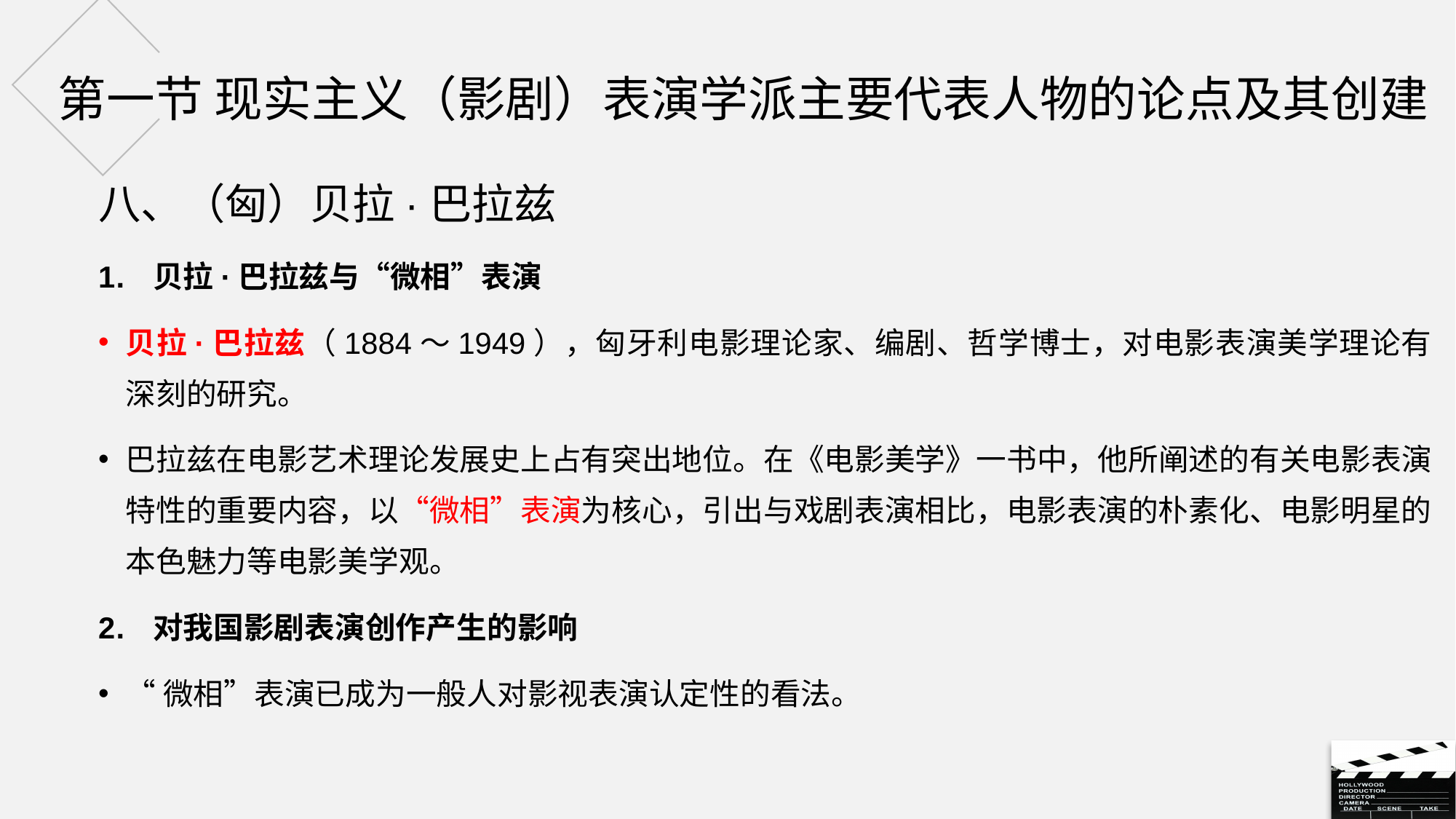

# 第一节 现实主义（影剧）表演学派主要代表人物的论点及其创建
八、（匈）贝拉·巴拉兹
贝拉·巴拉兹与“微相”表演
贝拉·巴拉兹（1884～1949），匈牙利电影理论家、编剧、哲学博士，对电影表演美学理论有深刻的研究。
巴拉兹在电影艺术理论发展史上占有突出地位。在《电影美学》一书中，他所阐述的有关电影表演特性的重要内容，以“微相”表演为核心，引出与戏剧表演相比，电影表演的朴素化、电影明星的本色魅力等电影美学观。
对我国影剧表演创作产生的影响
“微相”表演已成为一般人对影视表演认定性的看法。